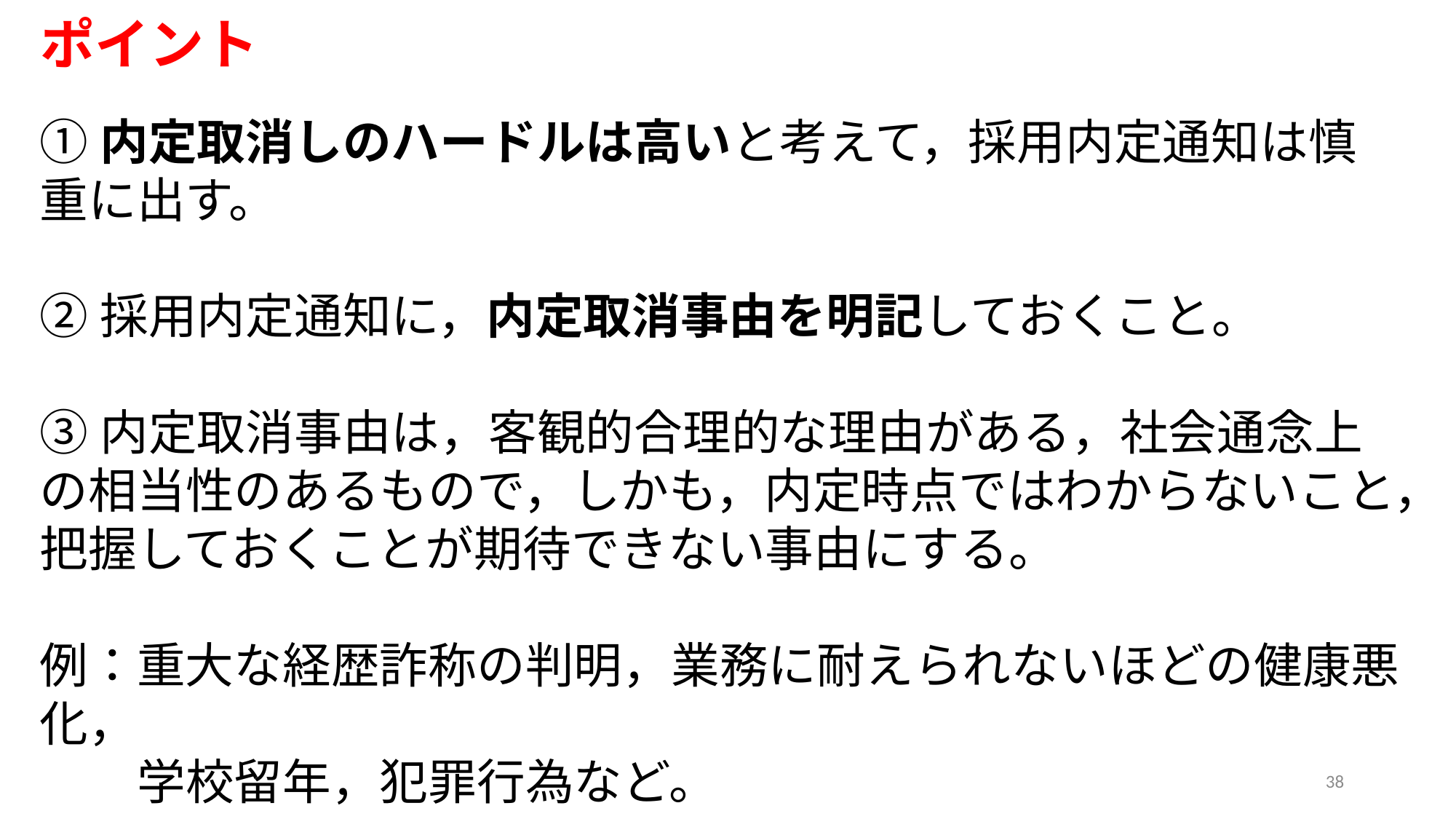

# ポイント
①内定取消しのハードルは高いと考えて，採用内定通知は慎重に出す。
②採用内定通知に，内定取消事由を明記しておくこと。
③内定取消事由は，客観的合理的な理由がある，社会通念上の相当性のあるもので，しかも，内定時点ではわからないこと，把握しておくことが期待できない事由にする。
例：重大な経歴詐称の判明，業務に耐えられないほどの健康悪化，
　　学校留年，犯罪行為など。

38